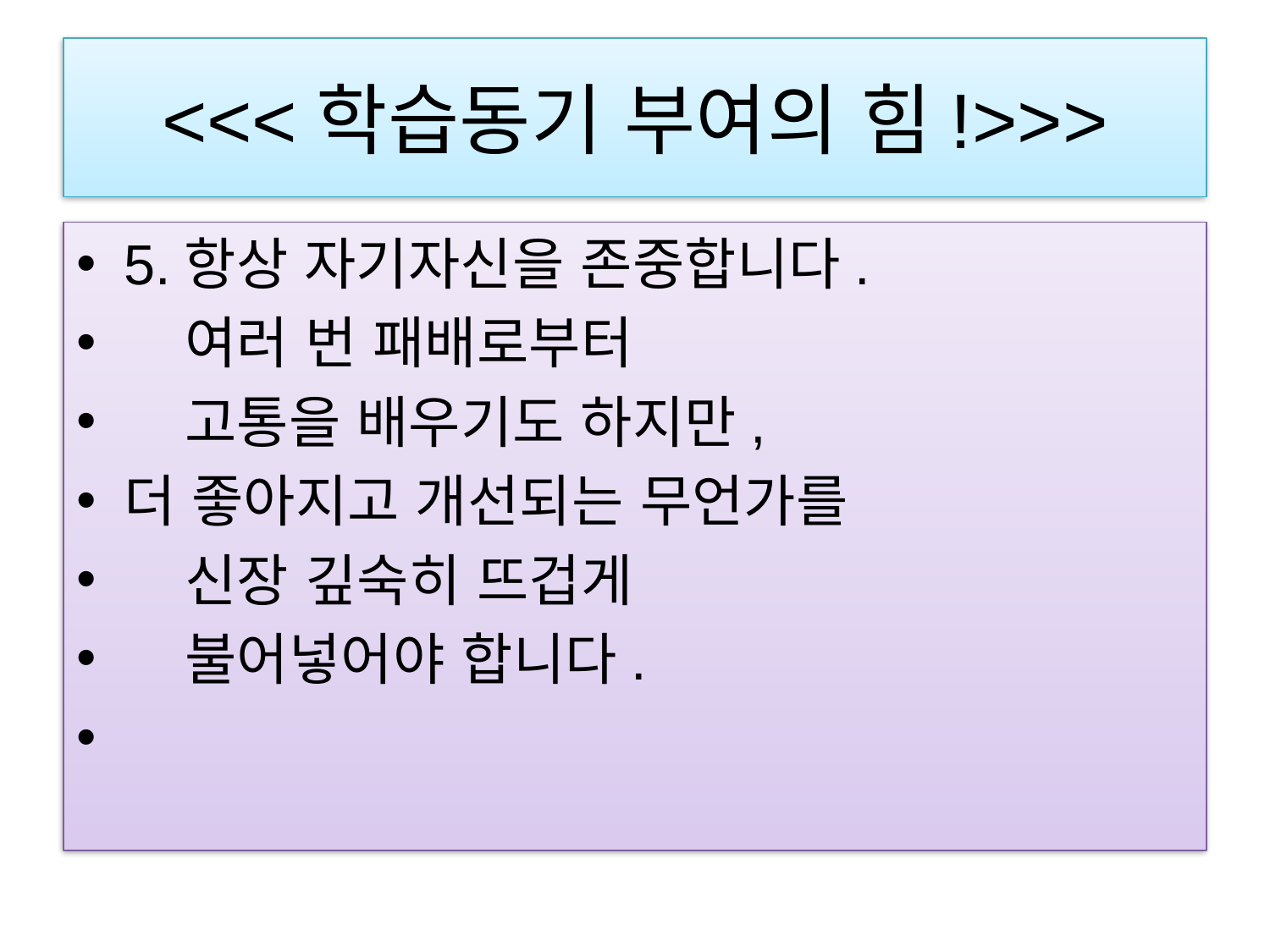

# <<<학습동기 부여의 힘!>>>
5.항상 자기자신을 존중합니다.
   여러 번 패배로부터
   고통을 배우기도 하지만,
더 좋아지고 개선되는 무언가를
   신장 깊숙히 뜨겁게
   불어넣어야 합니다.